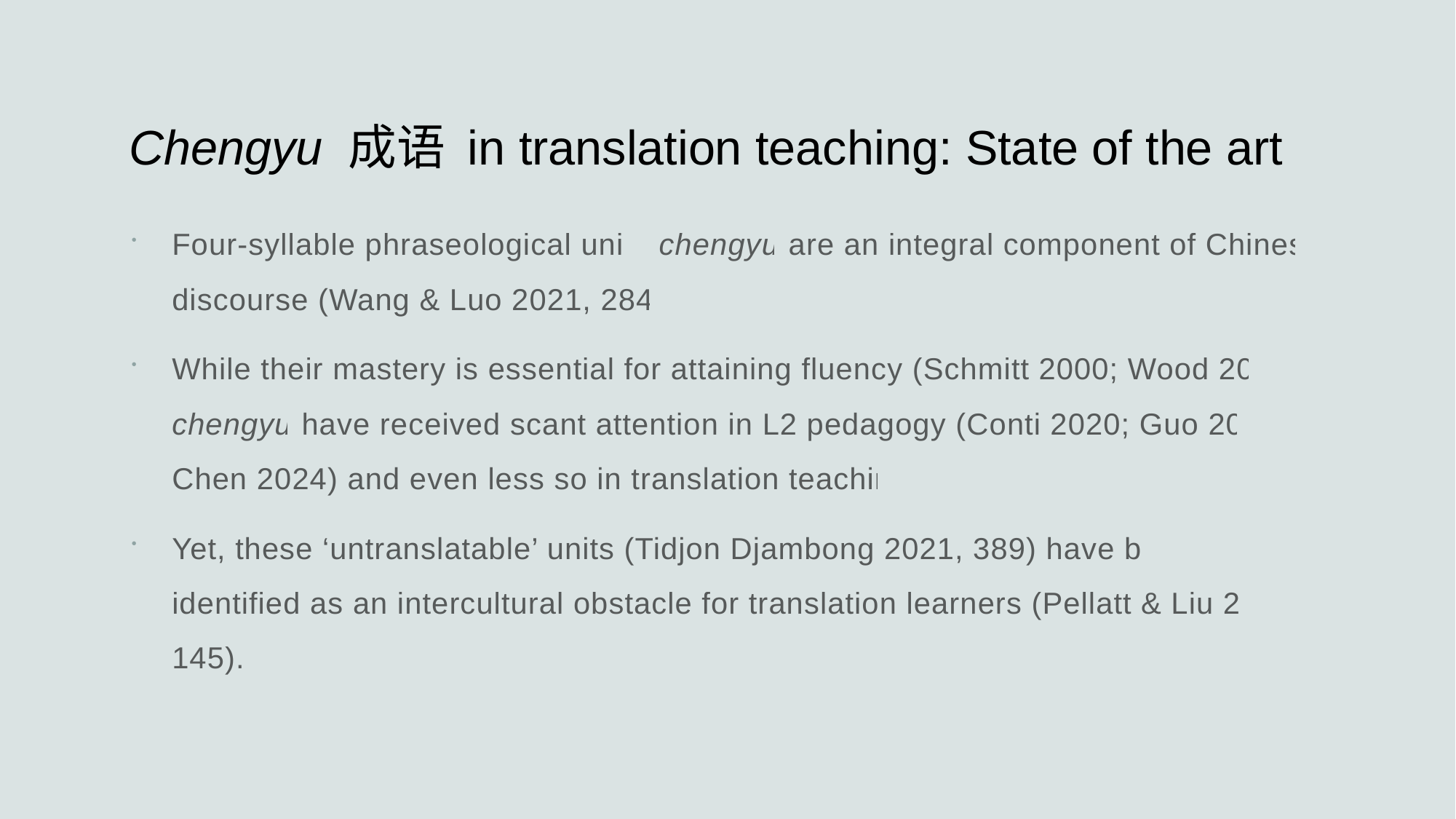

# Chengyu 成语 in translation teaching: State of the art
Four-syllable phraseological units chengyu are an integral component of Chinese discourse (Wang & Luo 2021, 284).
While their mastery is essential for attaining fluency (Schmitt 2000; Wood 2016), chengyu have received scant attention in L2 pedagogy (Conti 2020; Guo 2017; Chen 2024) and even less so in translation teaching.
Yet, these ‘untranslatable’ units (Tidjon Djambong 2021, 389) have been identified as an intercultural obstacle for translation learners (Pellatt & Liu 2010, 145).